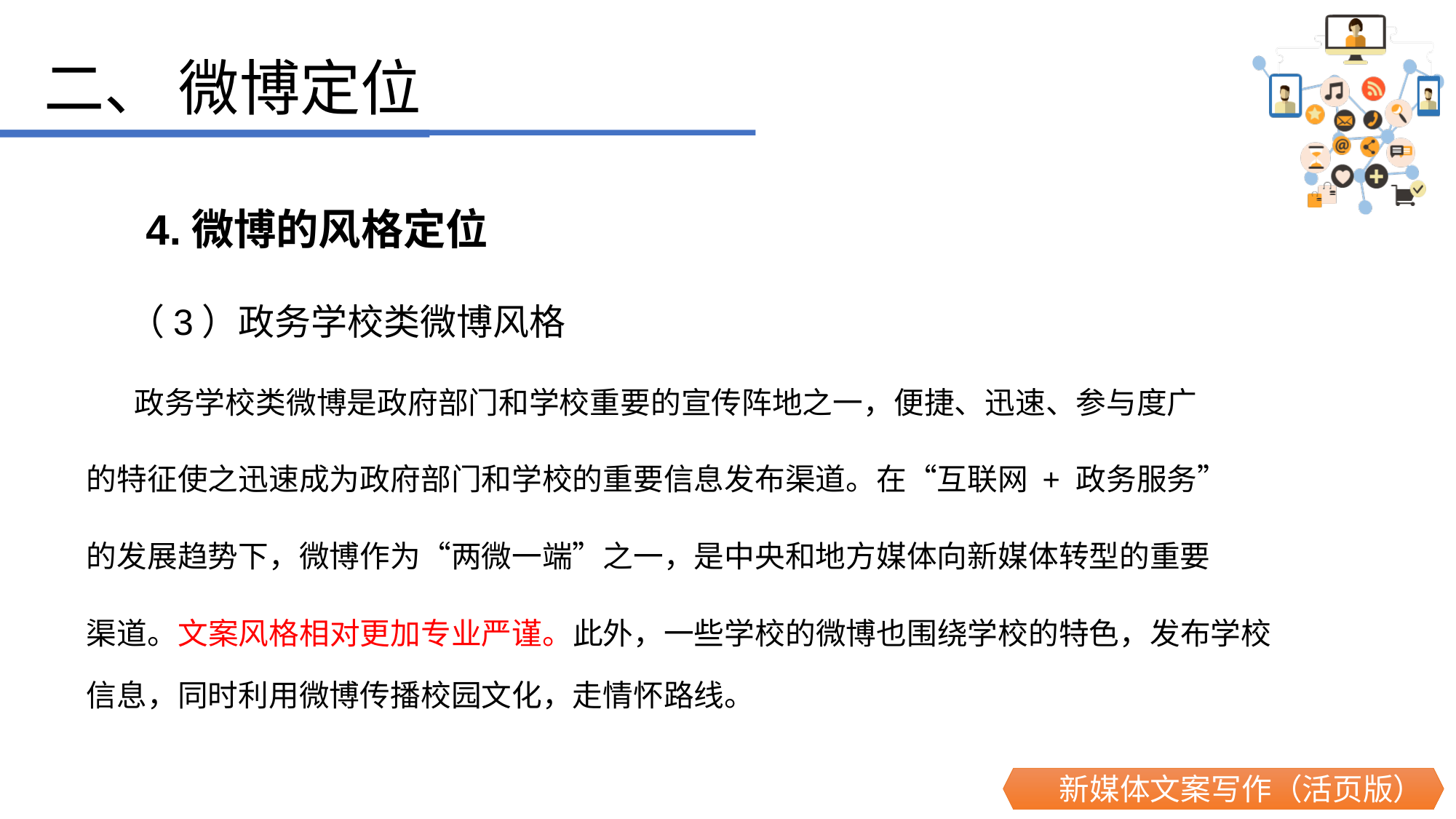

二、 微博定位

     4.微博的风格定位
    （3）政务学校类微博风格
      政务学校类微博是政府部门和学校重要的宣传阵地之一，便捷、迅速、参与度广
的特征使之迅速成为政府部门和学校的重要信息发布渠道。在“互联网 + 政务服务”
的发展趋势下，微博作为“两微一端”之一，是中央和地方媒体向新媒体转型的重要
渠道。文案风格相对更加专业严谨。此外，一些学校的微博也围绕学校的特色，发布学校信息，同时利用微博传播校园文化，走情怀路线。